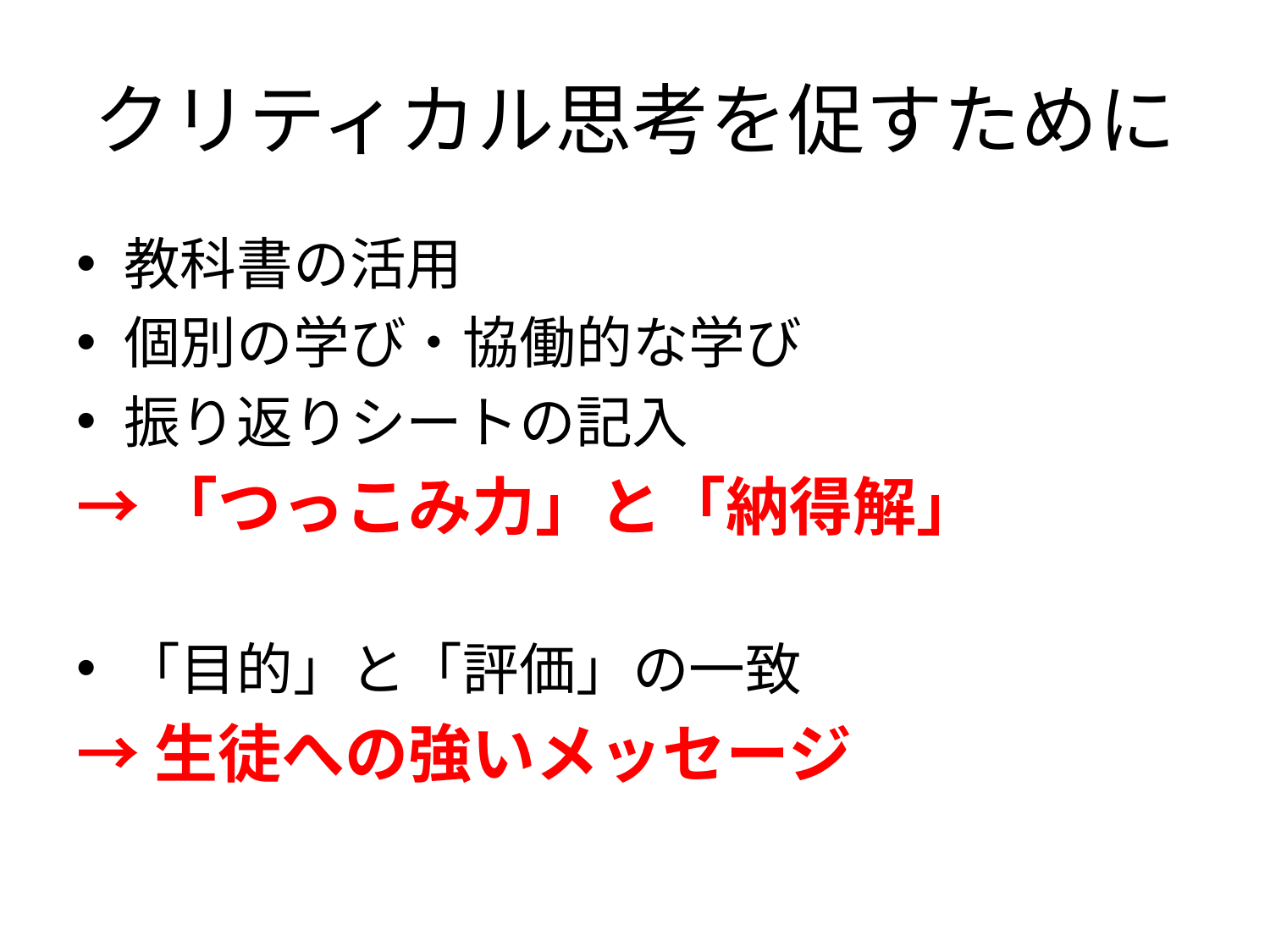

# クリティカル思考を促すために
教科書の活用
個別の学び・協働的な学び
振り返りシートの記入
→「つっこみ力」と「納得解」

「目的」と「評価」の一致
→生徒への強いメッセージ